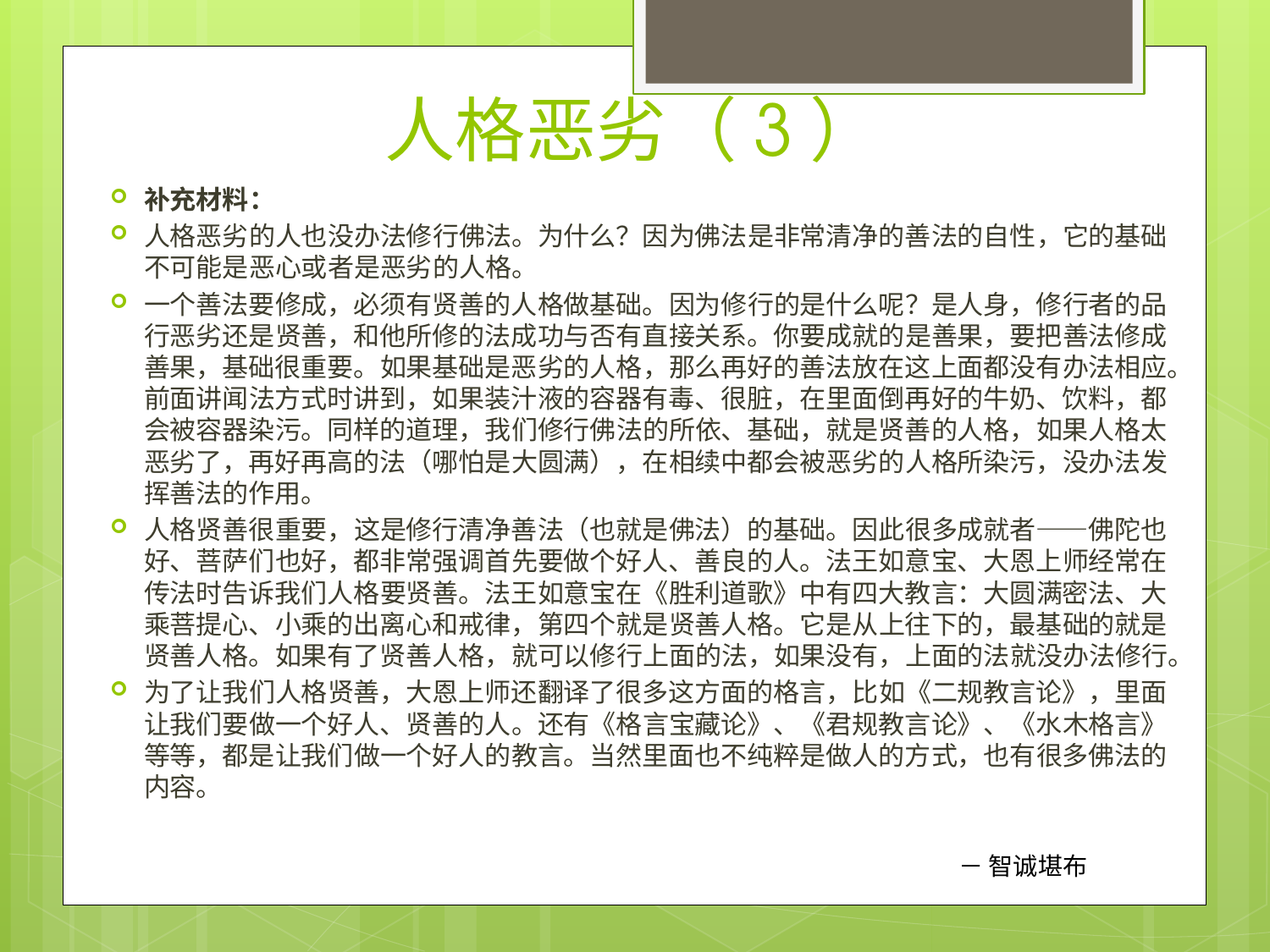

# 人格恶劣（3）
补充材料：
人格恶劣的人也没办法修行佛法。为什么？因为佛法是非常清净的善法的自性，它的基础不可能是恶心或者是恶劣的人格。
一个善法要修成，必须有贤善的人格做基础。因为修行的是什么呢？是人身，修行者的品行恶劣还是贤善，和他所修的法成功与否有直接关系。你要成就的是善果，要把善法修成善果，基础很重要。如果基础是恶劣的人格，那么再好的善法放在这上面都没有办法相应。前面讲闻法方式时讲到，如果装汁液的容器有毒、很脏，在里面倒再好的牛奶、饮料，都会被容器染污。同样的道理，我们修行佛法的所依、基础，就是贤善的人格，如果人格太恶劣了，再好再高的法（哪怕是大圆满），在相续中都会被恶劣的人格所染污，没办法发挥善法的作用。
人格贤善很重要，这是修行清净善法（也就是佛法）的基础。因此很多成就者——佛陀也好、菩萨们也好，都非常强调首先要做个好人、善良的人。法王如意宝、大恩上师经常在传法时告诉我们人格要贤善。法王如意宝在《胜利道歌》中有四大教言：大圆满密法、大乘菩提心、小乘的出离心和戒律，第四个就是贤善人格。它是从上往下的，最基础的就是贤善人格。如果有了贤善人格，就可以修行上面的法，如果没有，上面的法就没办法修行。
为了让我们人格贤善，大恩上师还翻译了很多这方面的格言，比如《二规教言论》，里面让我们要做一个好人、贤善的人。还有《格言宝藏论》、《君规教言论》、《水木格言》等等，都是让我们做一个好人的教言。当然里面也不纯粹是做人的方式，也有很多佛法的内容。

 － 智诚堪布